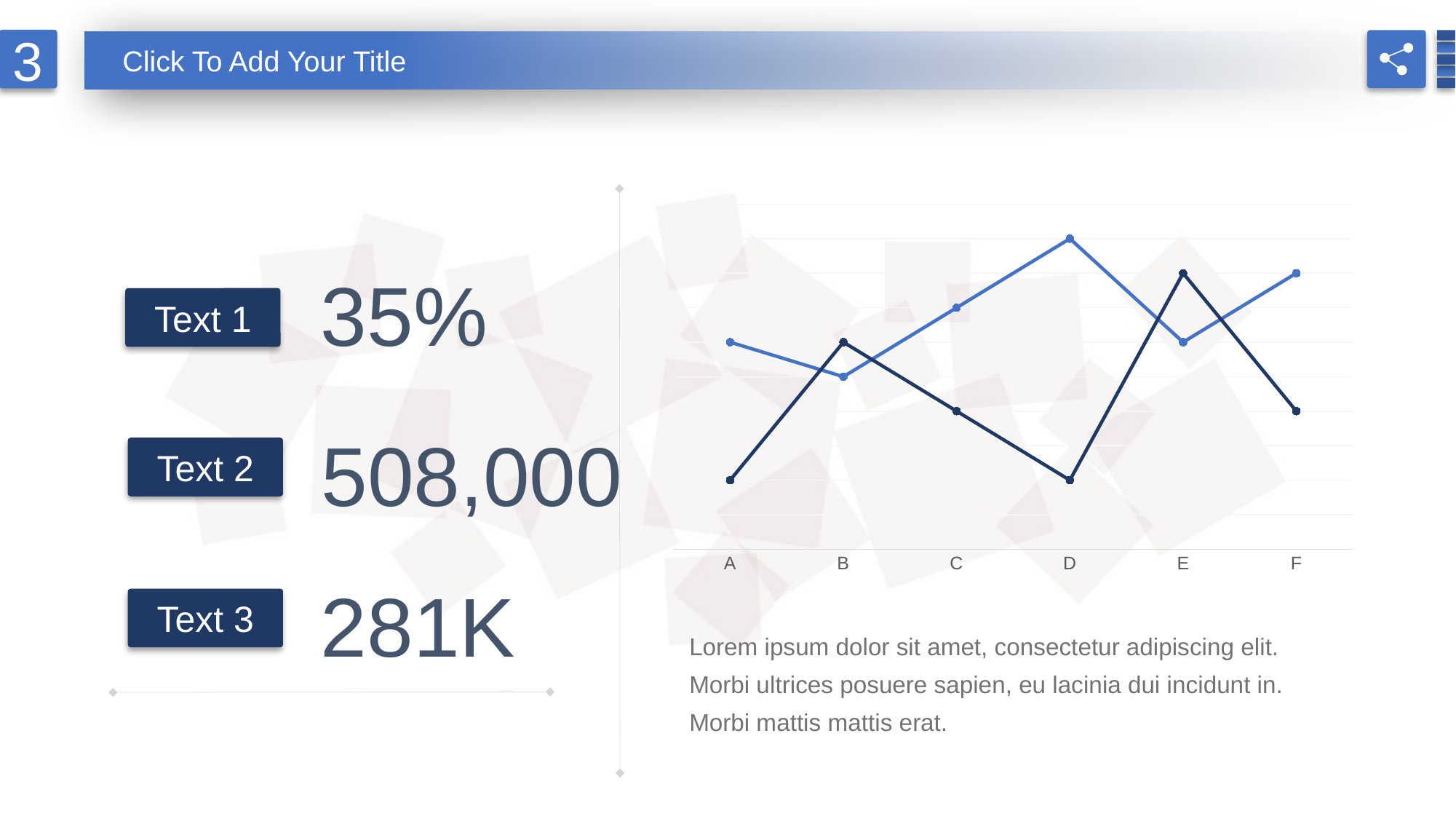

3

Click To Add Your Title

### Chart

| Category | ppt | 列1 |
|---|---|---|
| A | 3.0 | 1.0 |
| B | 2.5 | 3.0 |
| C | 3.5 | 2.0 |
| D | 4.5 | 1.0 |
| E | 3.0 | 4.0 |
| F | 4.0 | 2.0 |
35%
Text 1
508,000
Text 2
281K
Text 3
Lorem ipsum dolor sit amet, consectetur adipiscing elit. Morbi ultrices posuere sapien, eu lacinia dui incidunt in. Morbi mattis mattis erat.